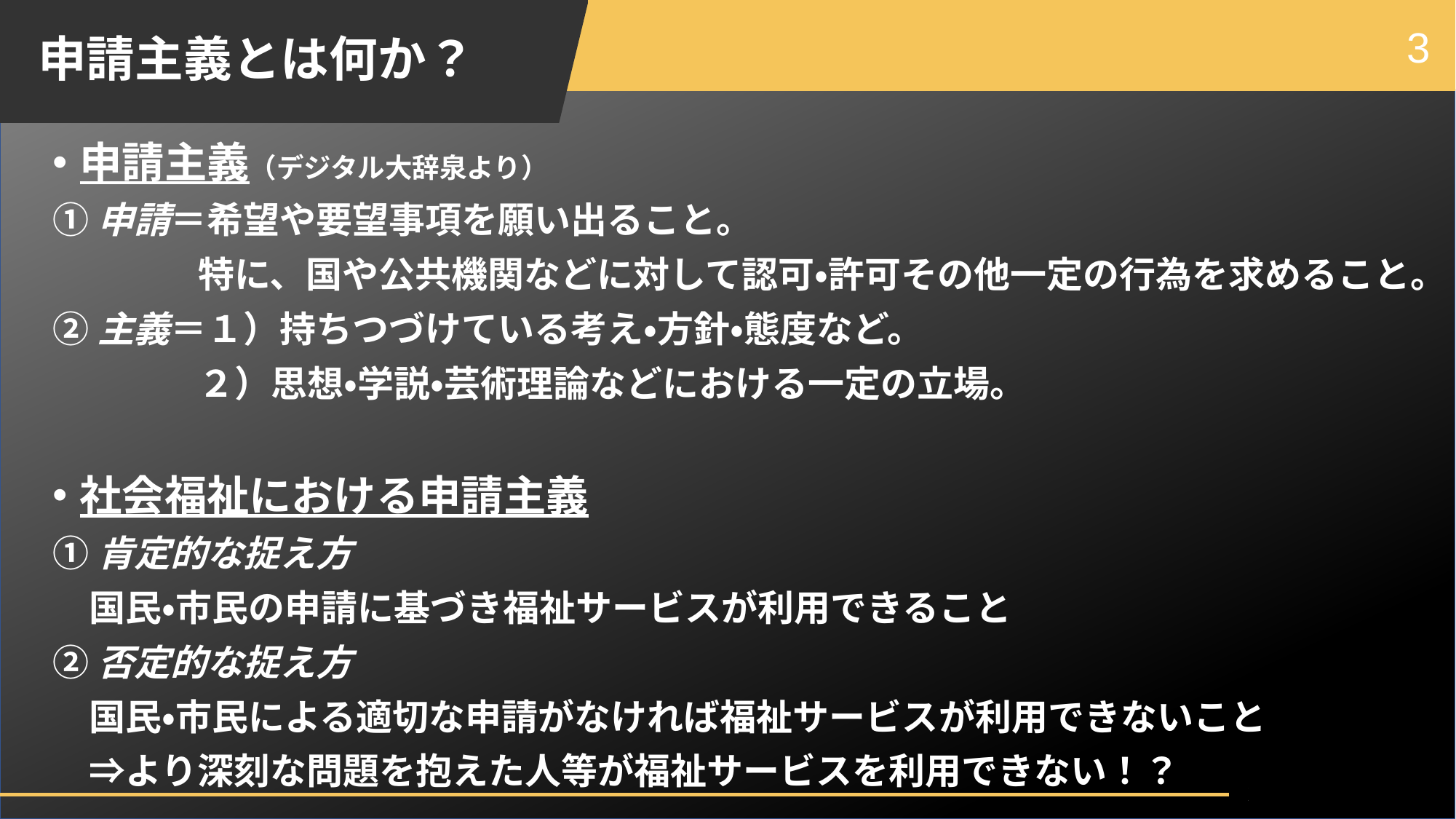

申請主義とは何か？
3
申請主義（デジタル大辞泉より）
①申請＝希望や要望事項を願い出ること。
　　　　特に、国や公共機関などに対して認可・許可その他一定の行為を求めること。
②主義＝１）持ちつづけている考え・方針・態度など。
　　　　２）思想・学説・芸術理論などにおける一定の立場。

社会福祉における申請主義
①肯定的な捉え方
　国民・市民の申請に基づき福祉サービスが利用できること
②否定的な捉え方
　国民・市民による適切な申請がなければ福祉サービスが利用できないこと
　⇒より深刻な問題を抱えた人等が福祉サービスを利用できない！？